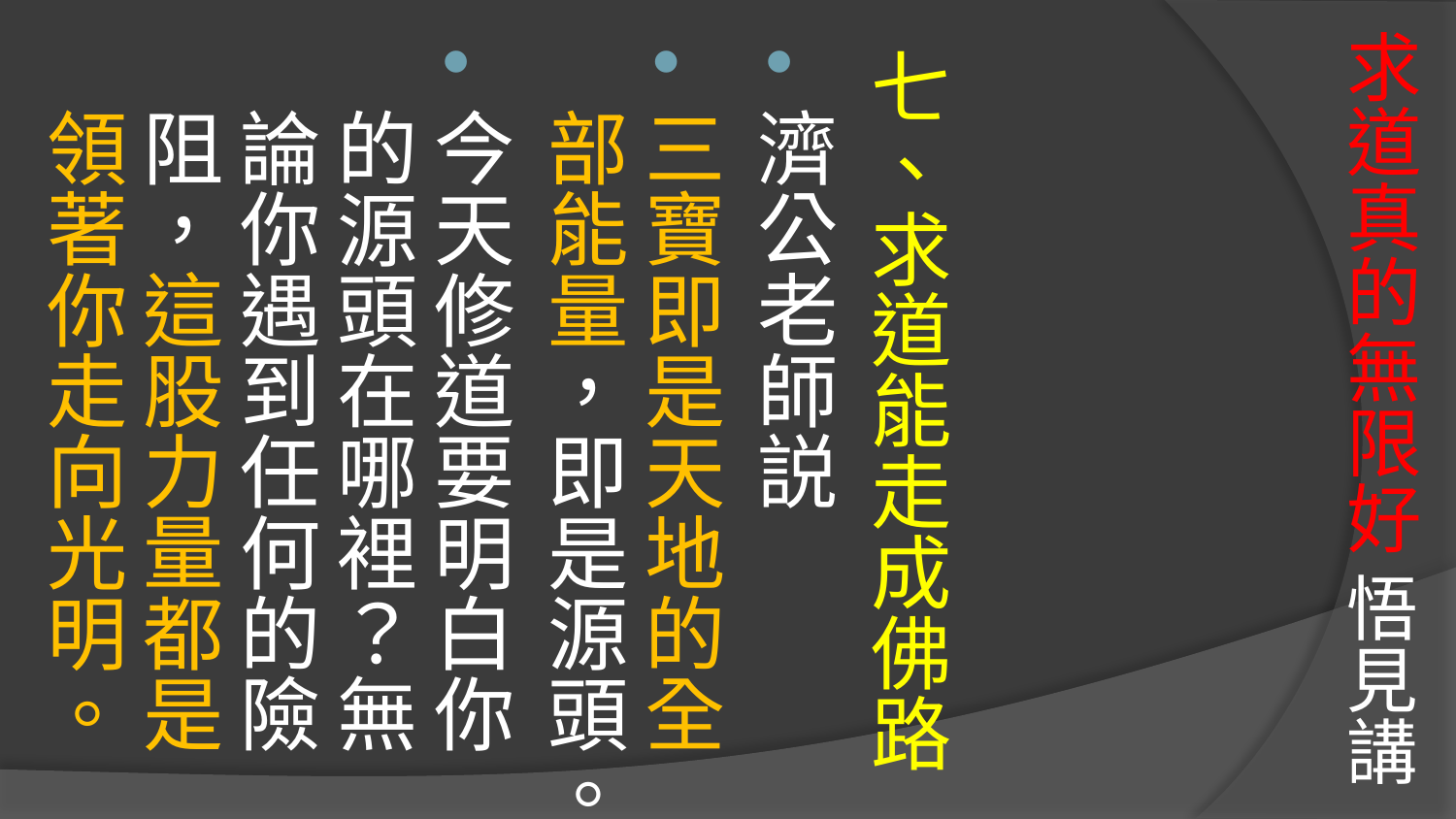

# 求道真的無限好 悟見講
七、求道能走成佛路
濟公老師説
三寶即是天地的全部能量，即是源頭。
今天修道要明白你的源頭在哪裡？無論你遇到任何的險阻，這股力量都是領著你走向光明。